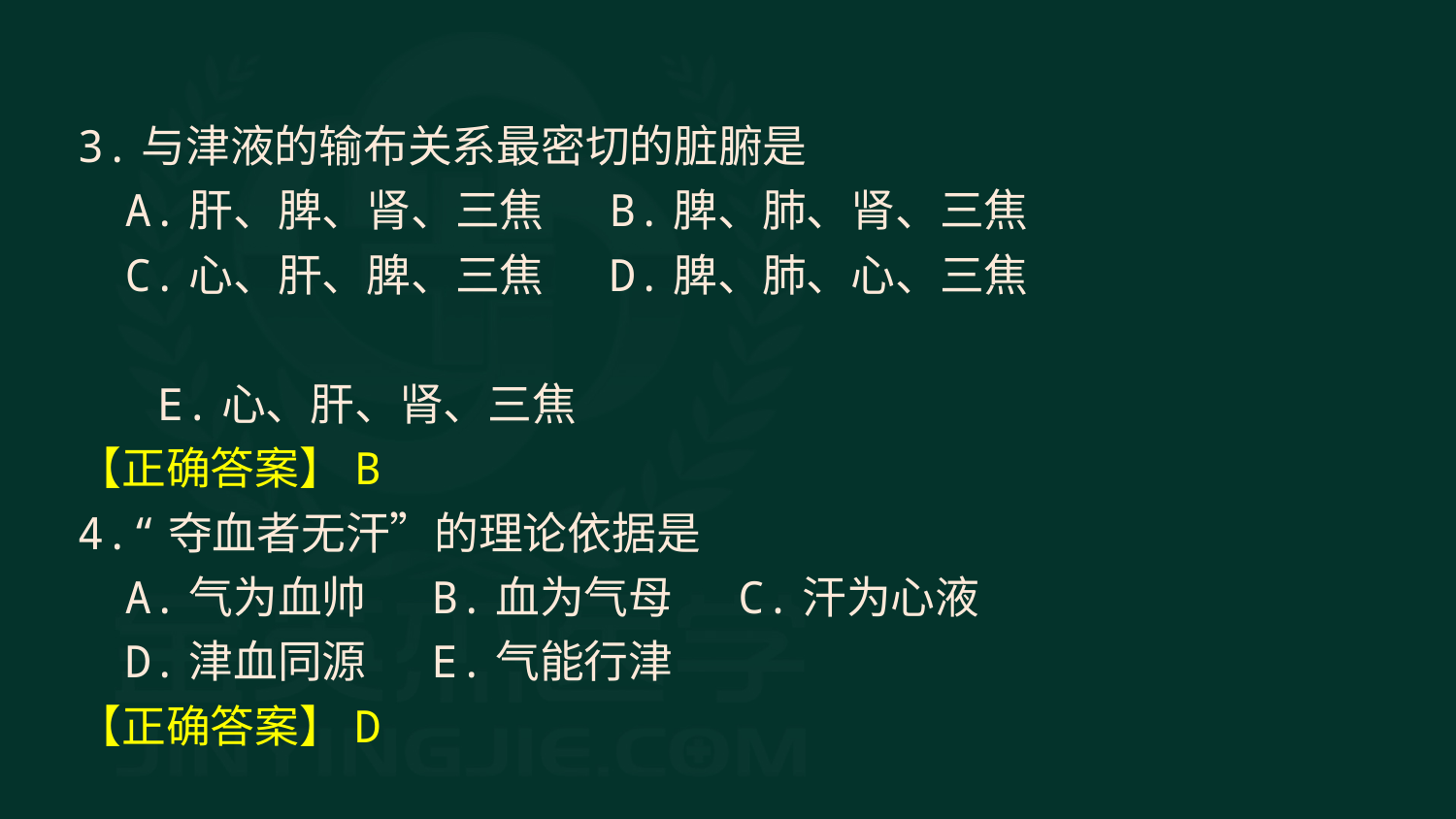

3.与津液的输布关系最密切的脏腑是
A.肝、脾、肾、三焦 　B.脾、肺、肾、三焦
C.心、肝、脾、三焦 　D.脾、肺、心、三焦
   E.心、肝、肾、三焦
【正确答案】B
4.“夺血者无汗”的理论依据是
A.气为血帅 　B.血为气母 　C.汗为心液
D.津血同源 　E.气能行津
【正确答案】D